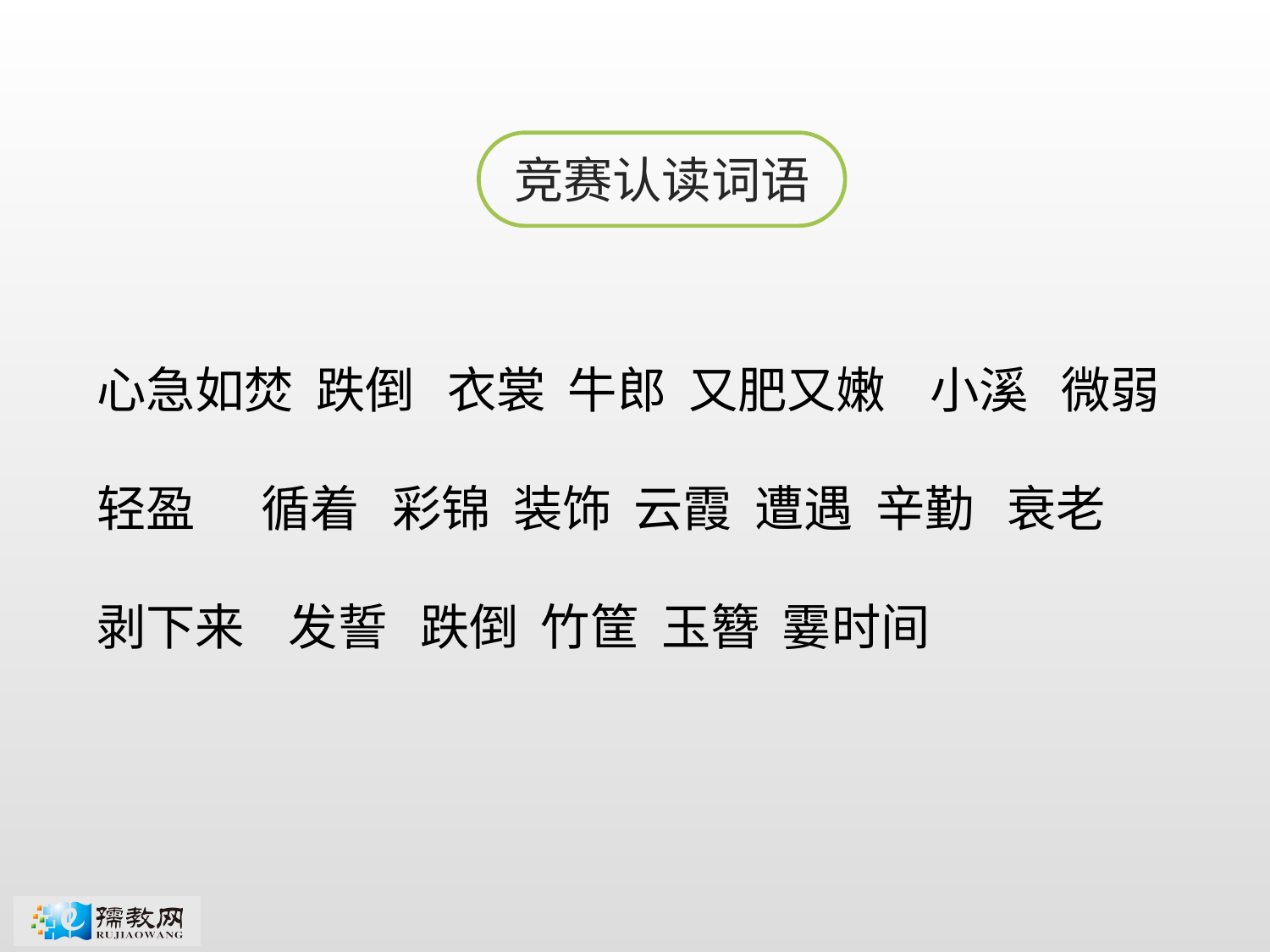

竞赛认读词语
心急如焚  跌倒   衣裳  牛郎  又肥又嫩    小溪   微弱

轻盈      循着   彩锦  装饰  云霞  遭遇  辛勤   衰老

剥下来    发誓   跌倒  竹筐  玉簪  霎时间